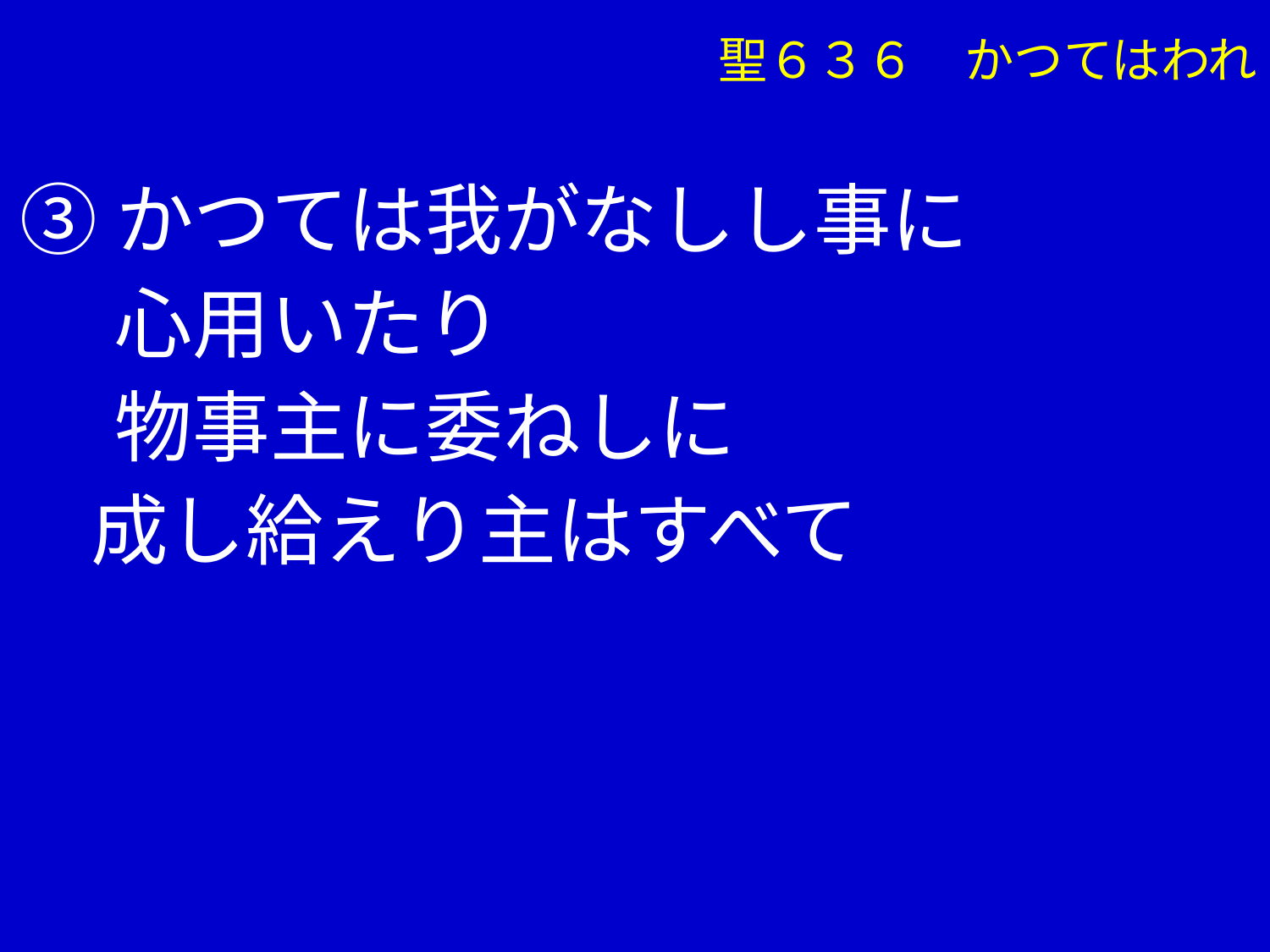

聖６３６　かつてはわれ
③かつては我がなしし事に
　 心用いたり
　 物事主に委ねしに
   成し給えり主はすべて